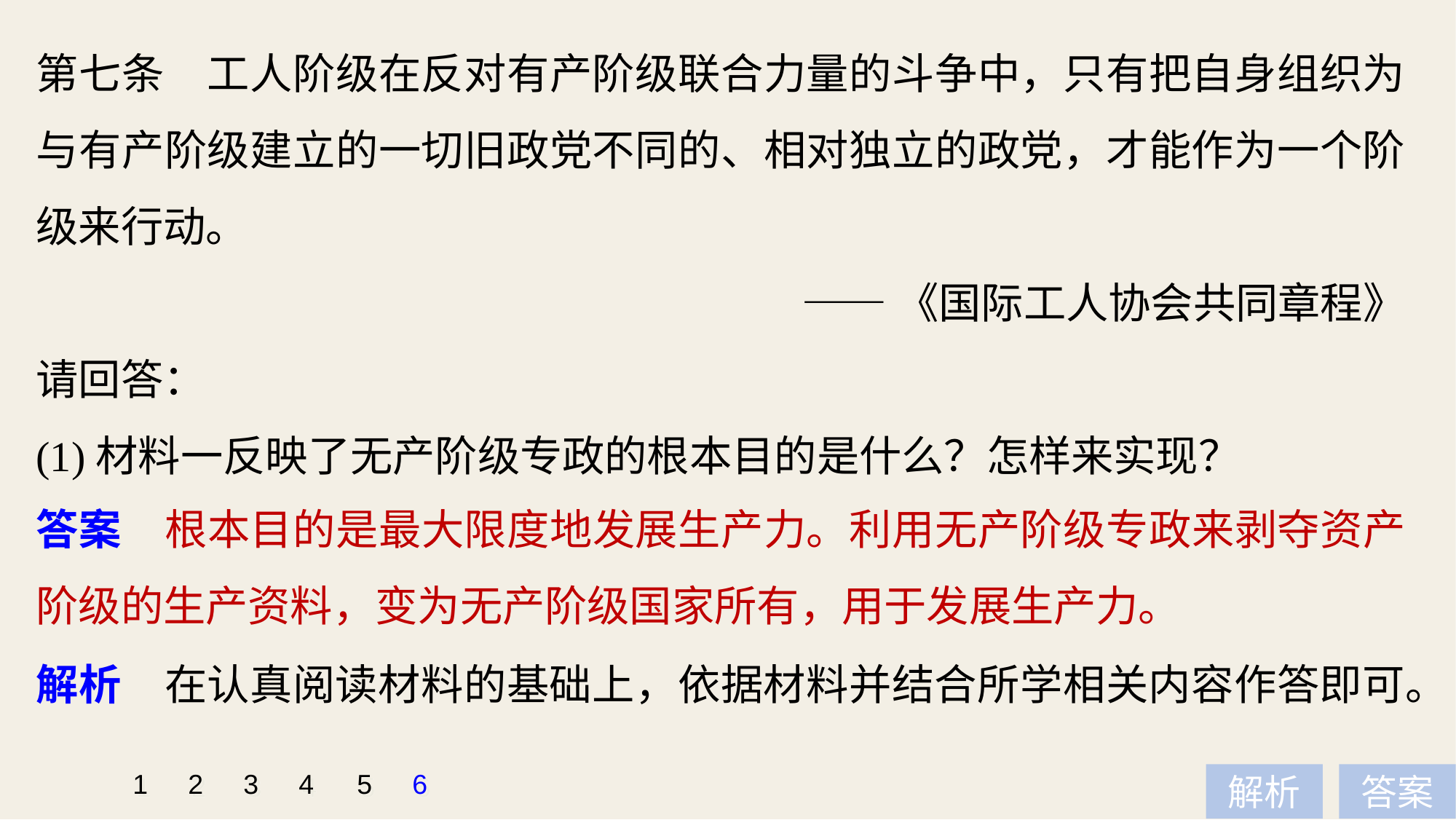

第七条　工人阶级在反对有产阶级联合力量的斗争中，只有把自身组织为与有产阶级建立的一切旧政党不同的、相对独立的政党，才能作为一个阶级来行动。
——《国际工人协会共同章程》
请回答：
(1)材料一反映了无产阶级专政的根本目的是什么？怎样来实现？
答案　根本目的是最大限度地发展生产力。利用无产阶级专政来剥夺资产阶级的生产资料，变为无产阶级国家所有，用于发展生产力。
解析　在认真阅读材料的基础上，依据材料并结合所学相关内容作答即可。
1
2
3
4
5
6
解析
答案